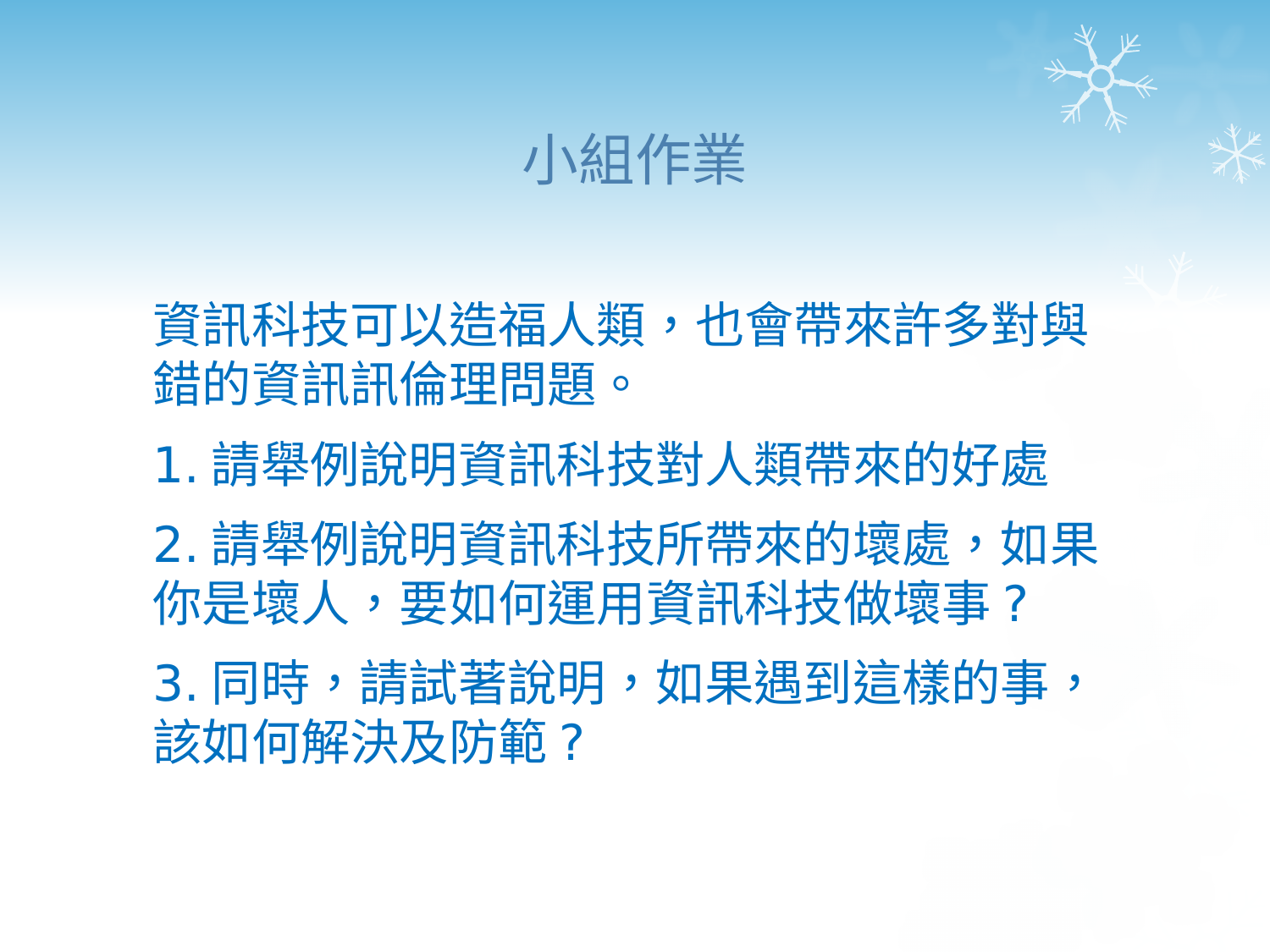

# 小組作業
資訊科技可以造福人類，也會帶來許多對與錯的資訊訊倫理問題。
1.請舉例說明資訊科技對人類帶來的好處
2.請舉例說明資訊科技所帶來的壞處，如果你是壞人，要如何運用資訊科技做壞事?
3.同時，請試著說明，如果遇到這樣的事，該如何解決及防範?